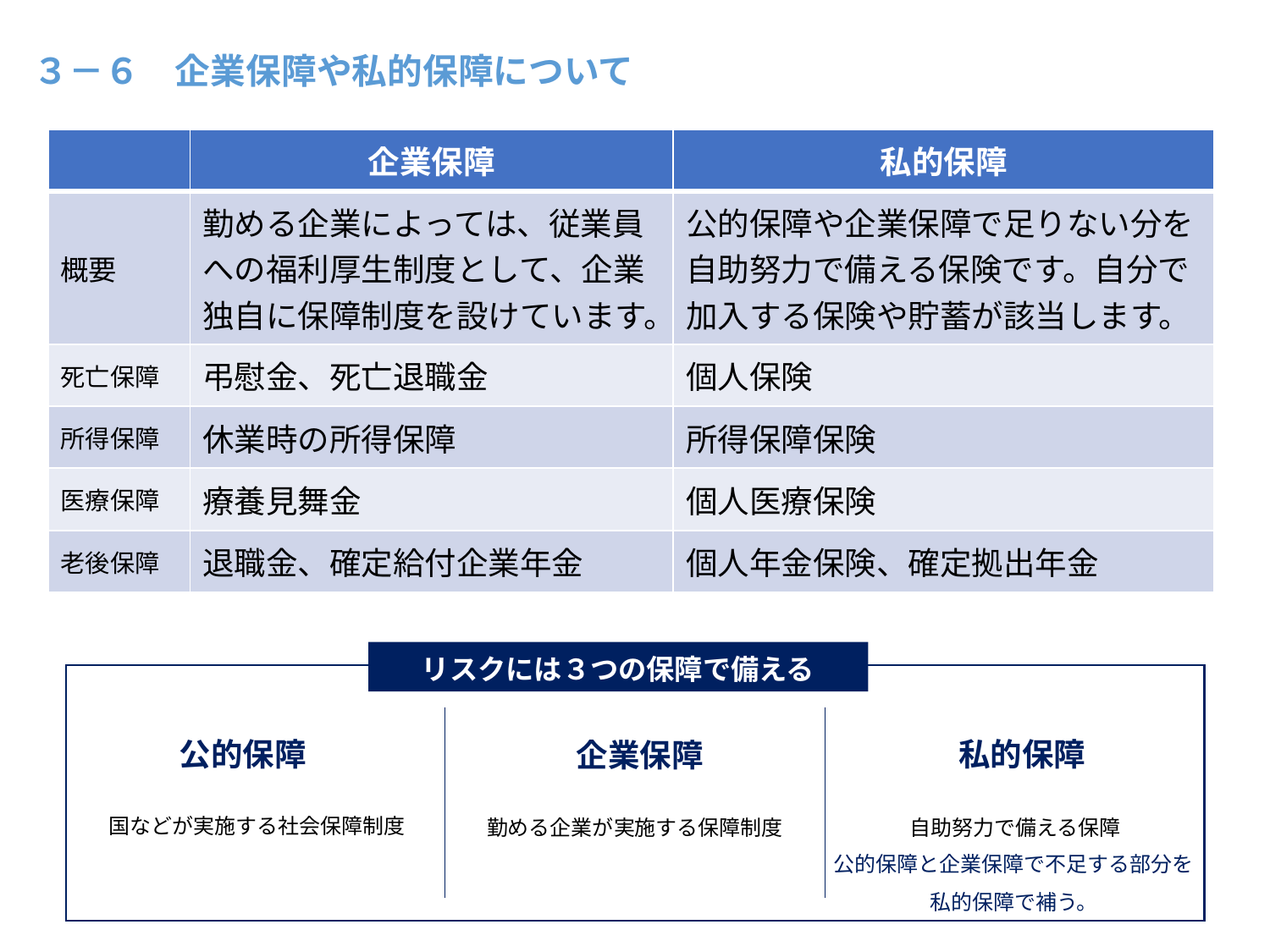

３－６　企業保障や私的保障について
|  | 企業保障 | 私的保障 |
| --- | --- | --- |
| 概要 | 勤める企業によっては、従業員への福利厚生制度として、企業独自に保障制度を設けています。 | 公的保障や企業保障で足りない分を自助努力で備える保険です。自分で加入する保険や貯蓄が該当します。 |
| 死亡保障 | 弔慰金、死亡退職金 | 個人保険 |
| 所得保障 | 休業時の所得保障 | 所得保障保険 |
| 医療保障 | 療養見舞金 | 個人医療保険 |
| 老後保障 | 退職金、確定給付企業年金 | 個人年金保険、確定拠出年金 |
リスクには３つの保障で備える

公的保障
私的保障
企業保障
国などが実施する社会保障制度
自助努力で備える保障
勤める企業が実施する保障制度
公的保障と企業保障で不足する部分を
私的保障で補う。